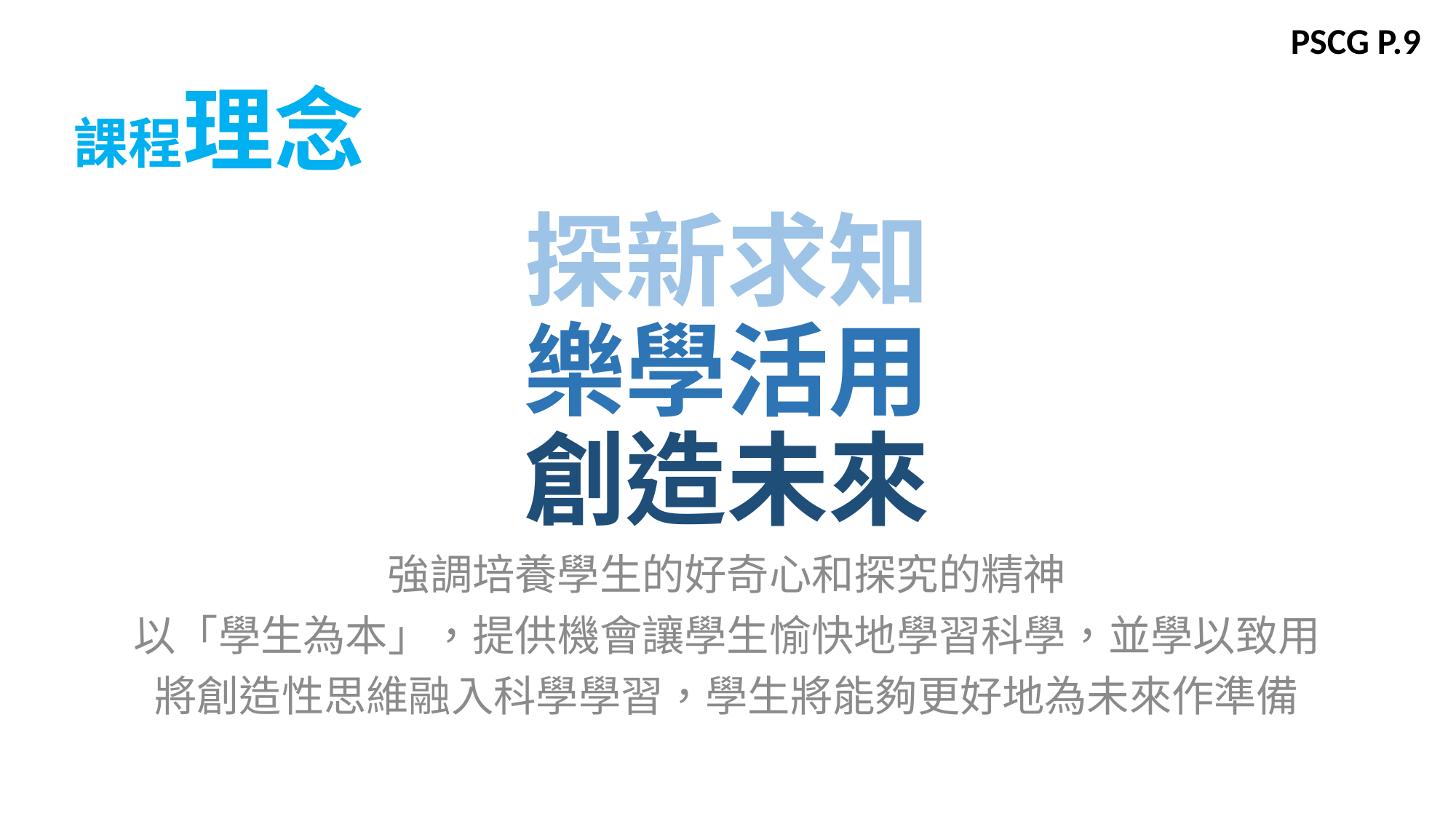

PSCG P.9
課程理念
# 探新求知 樂學活用 創造未來
強調培養學生的好奇心和探究的精神
以「學生為本」，提供機會讓學生愉快地學習科學，並學以致用
將創造性思維融入科學學習，學生將能夠更好地為未來作準備